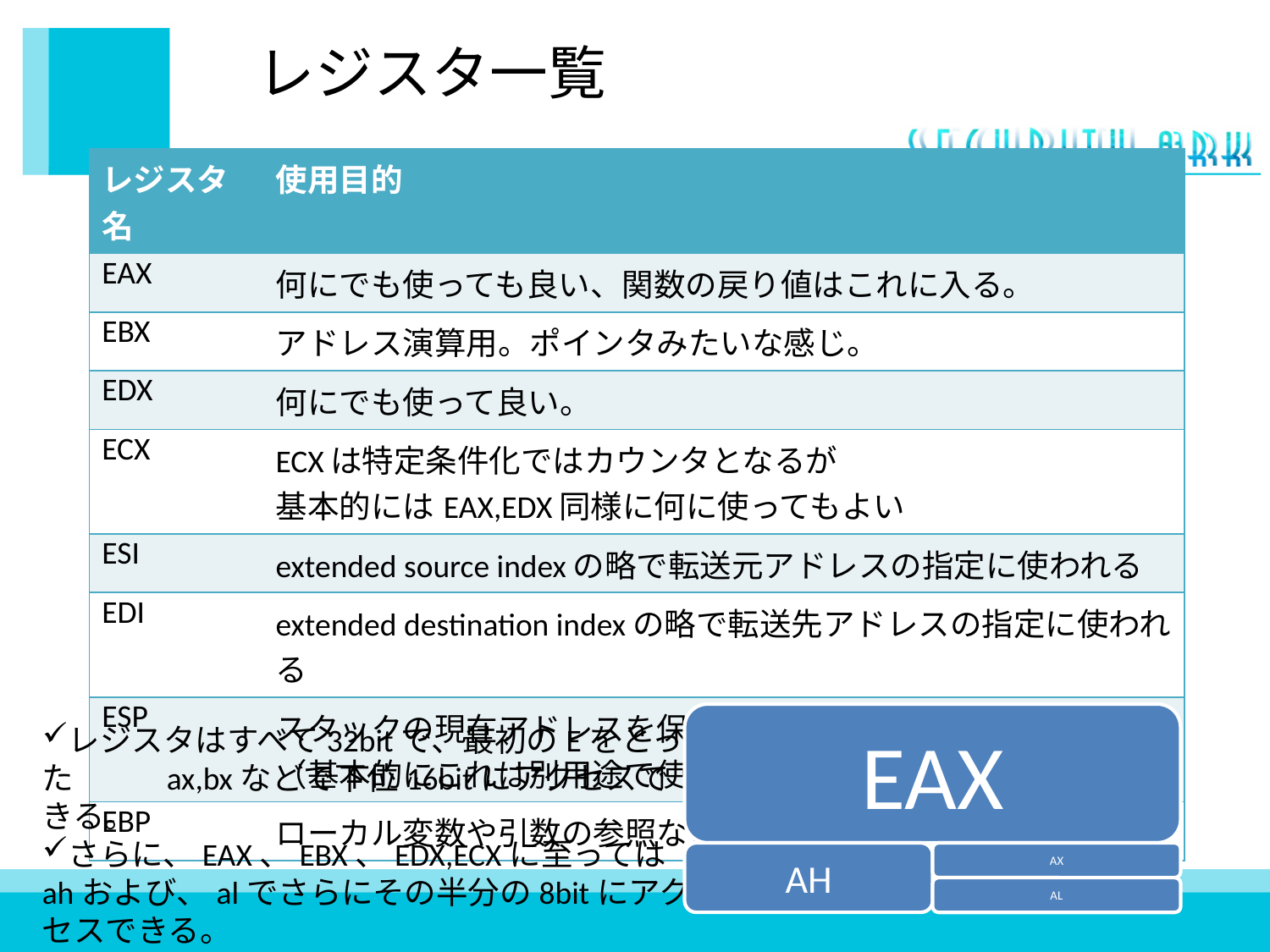

# レジスタ一覧
| レジスタ名 | 使用目的 |
| --- | --- |
| EAX | 何にでも使っても良い、関数の戻り値はこれに入る。 |
| EBX | アドレス演算用。ポインタみたいな感じ。 |
| EDX | 何にでも使って良い。 |
| ECX | ECXは特定条件化ではカウンタとなるが 基本的にはEAX,EDX同様に何に使ってもよい |
| ESI | extended source indexの略で転送元アドレスの指定に使われる |
| EDI | extended destination indexの略で転送先アドレスの指定に使われる |
| ESP | スタックの現在アドレスを保持している （基本的にこれは別用途で使用してはいけない） |
| EBP | ローカル変数や引数の参照などにつかう |
EAX
AH
AX
AL
レジスタはすべて32bitで、最初のEをとった   　　ax,bxなどで下位16bitにアクセスできる。
さらに、EAX、EBX、EDX,ECXに至ってはahおよび、alでさらにその半分の8bitにアクセスできる。